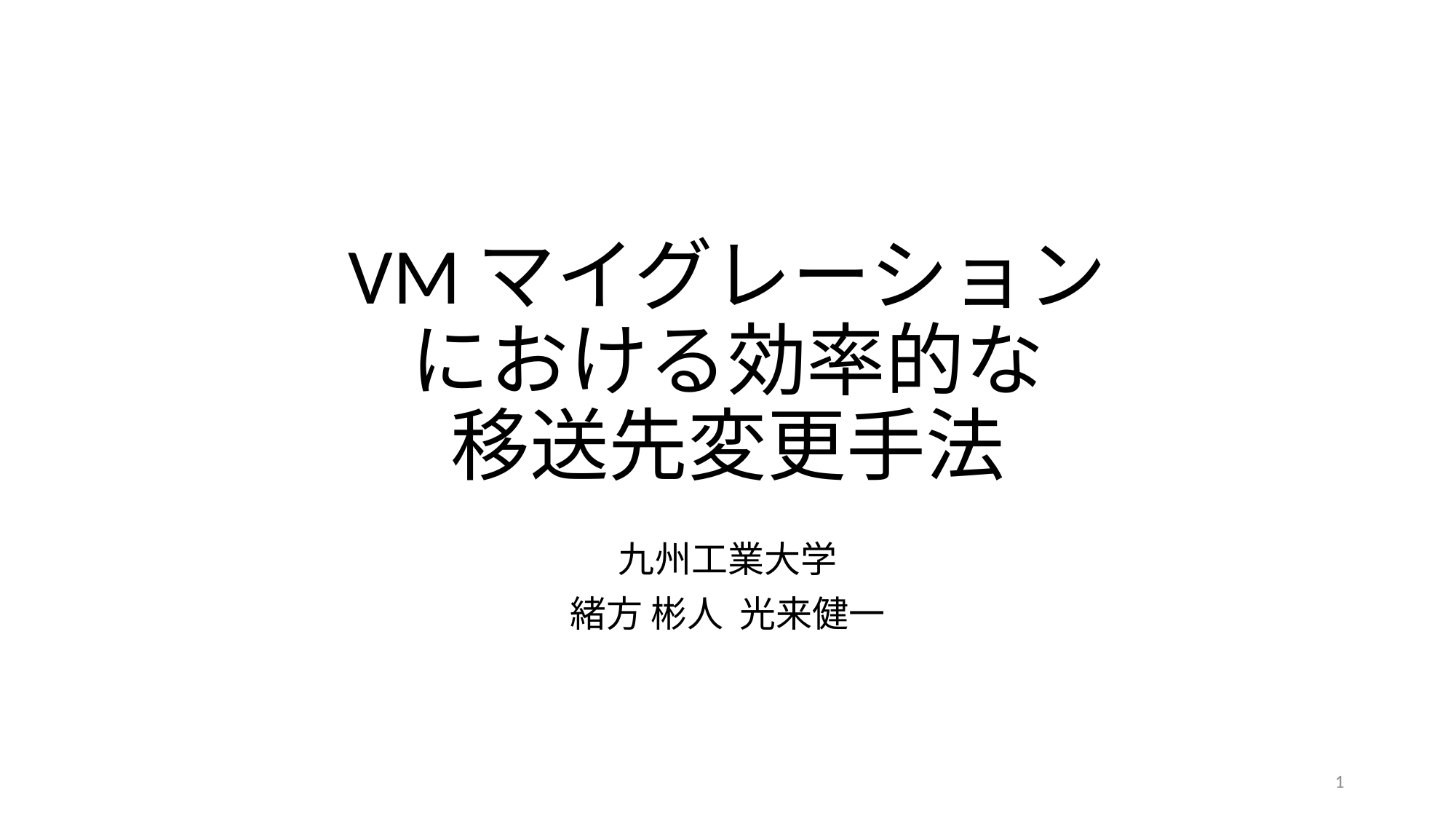

# VMマイグレーション における効率的な 移送先変更手法
九州工業大学
緒方 彬人  光来健一
1